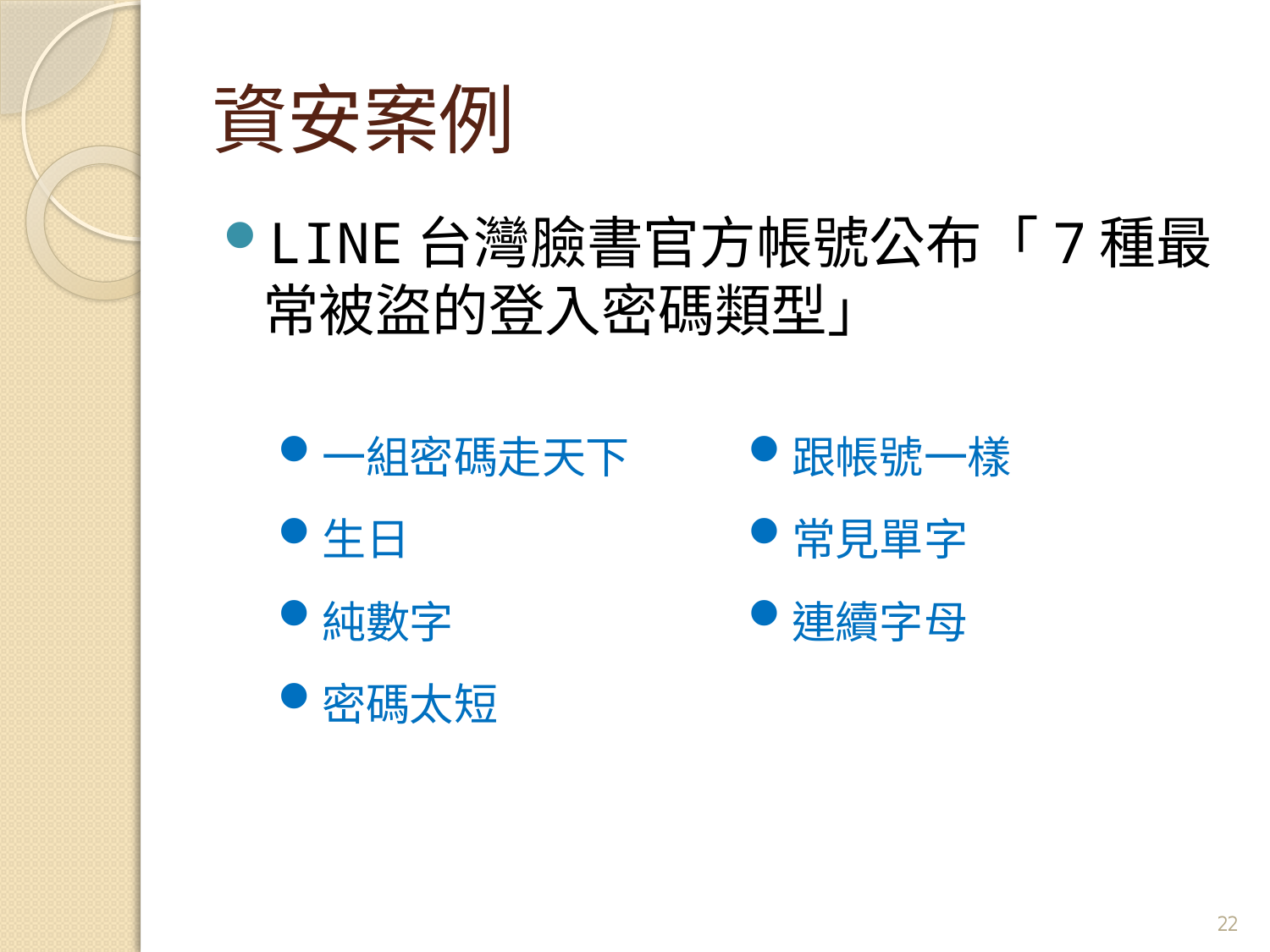

# 資安案例
LINE台灣臉書官方帳號公布「7種最常被盜的登入密碼類型」

| 一組密碼走天下 | 跟帳號一樣 |
| --- | --- |
| 生日 | 常見單字 |
| 純數字 | 連續字母 |
| 密碼太短 |  |
22